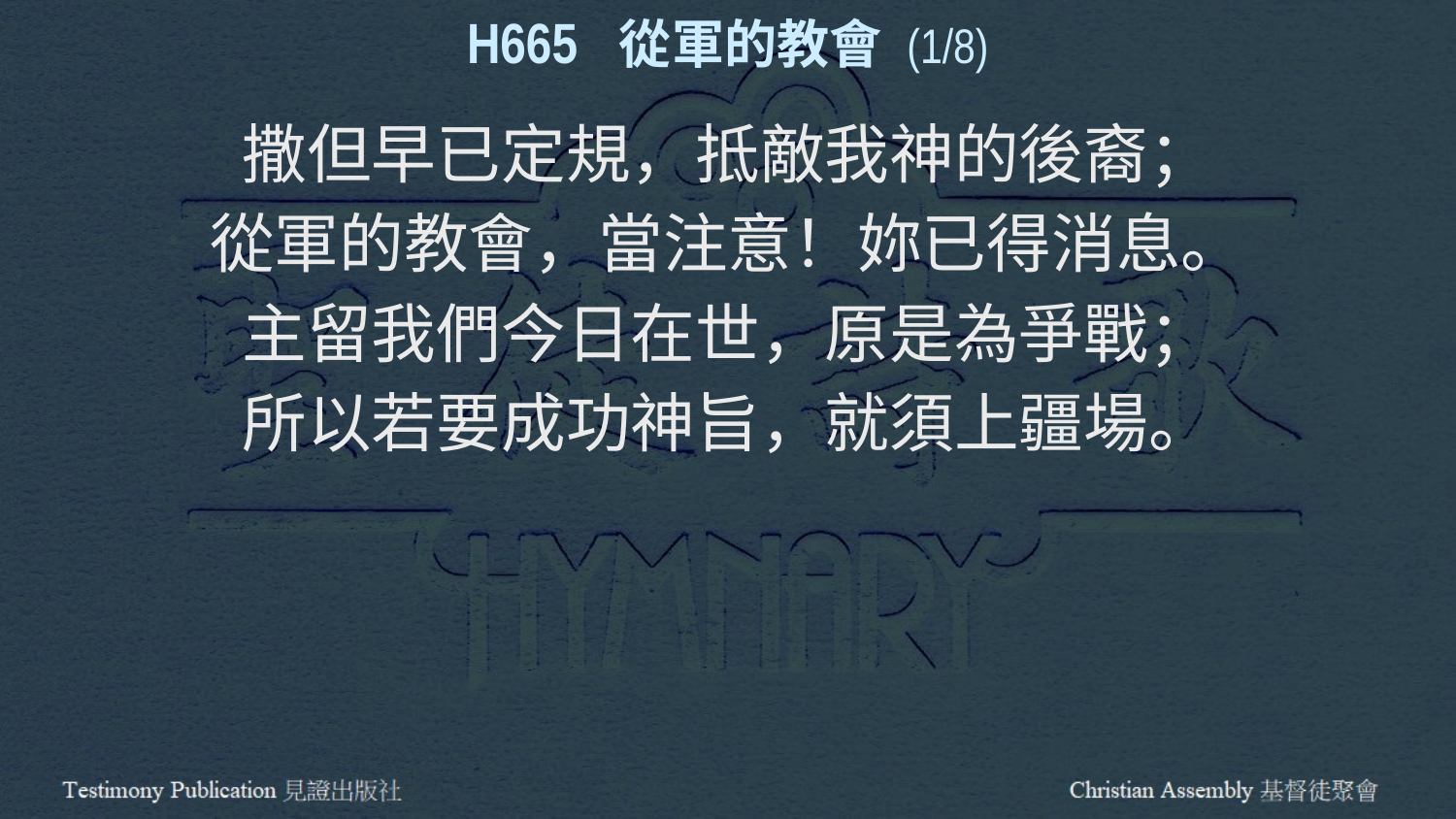

H665  從軍的教會 (1/8)
撒但早已定規，抵敵我神的後裔；
從軍的教會，當注意！妳已得消息。
主留我們今日在世，原是為爭戰；
所以若要成功神旨，就須上疆場。